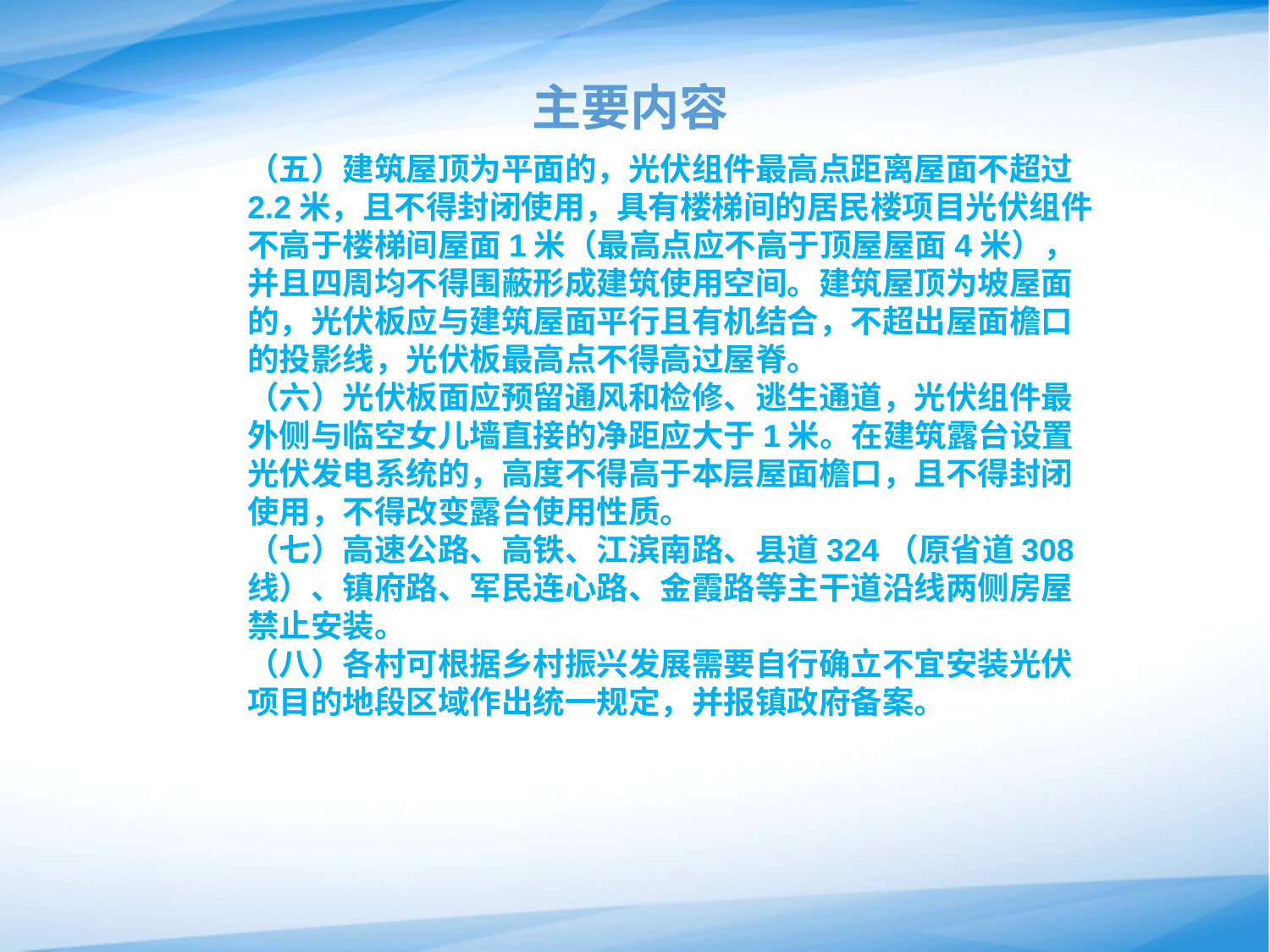

# 主要内容
（五）建筑屋顶为平面的，光伏组件最高点距离屋面不超过2.2米，且不得封闭使用，具有楼梯间的居民楼项目光伏组件不高于楼梯间屋面1米（最高点应不高于顶屋屋面4米），并且四周均不得围蔽形成建筑使用空间。建筑屋顶为坡屋面的，光伏板应与建筑屋面平行且有机结合，不超出屋面檐口的投影线，光伏板最高点不得高过屋脊。
（六）光伏板面应预留通风和检修、逃生通道，光伏组件最外侧与临空女儿墙直接的净距应大于1米。在建筑露台设置光伏发电系统的，高度不得高于本层屋面檐口，且不得封闭使用，不得改变露台使用性质。
（七）高速公路、高铁、江滨南路、县道324（原省道308线）、镇府路、军民连心路、金霞路等主干道沿线两侧房屋禁止安装。
（八）各村可根据乡村振兴发展需要自行确立不宜安装光伏项目的地段区域作出统一规定，并报镇政府备案。